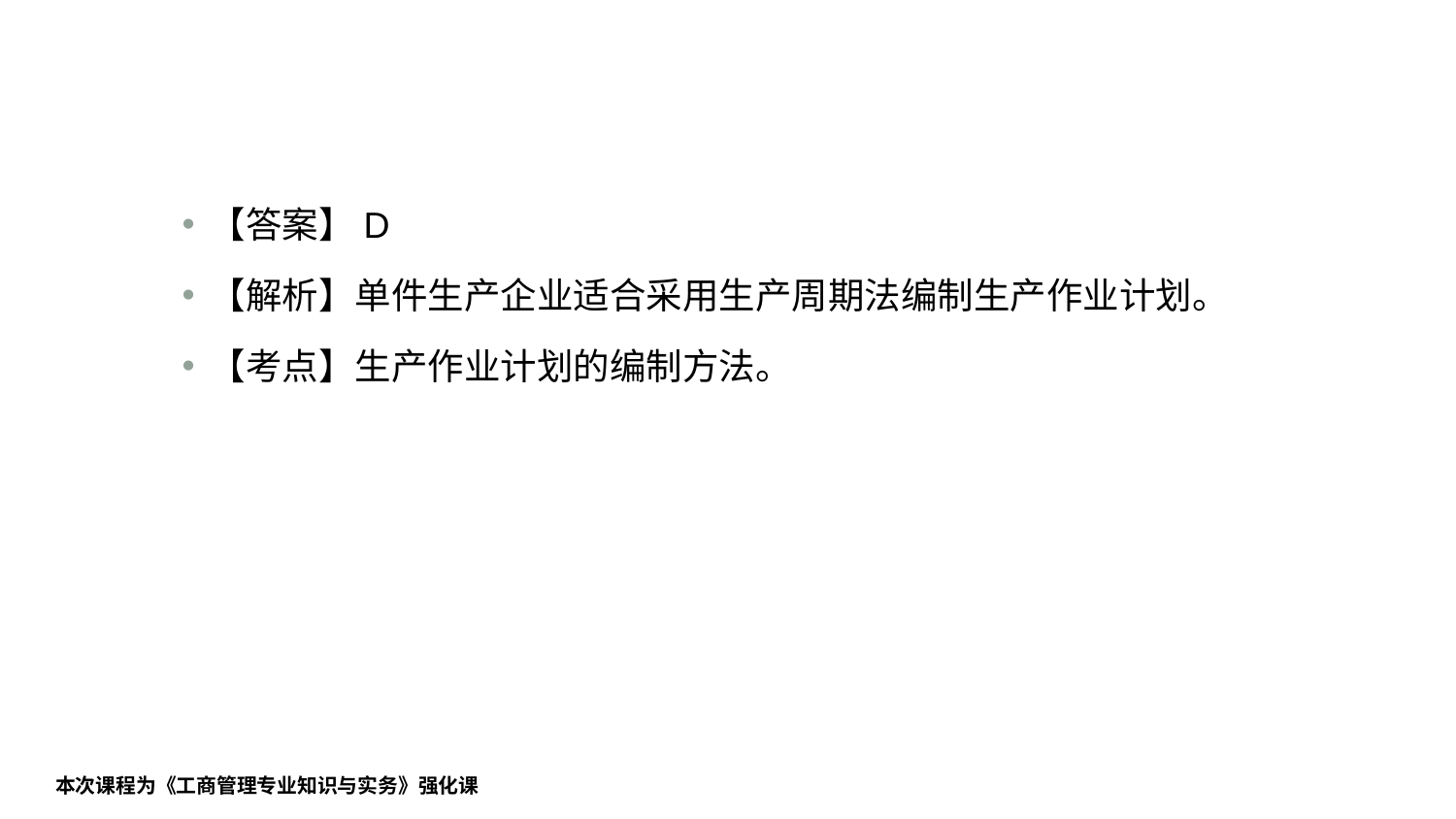

#
【答案】D
【解析】单件生产企业适合采用生产周期法编制生产作业计划。
【考点】生产作业计划的编制方法。